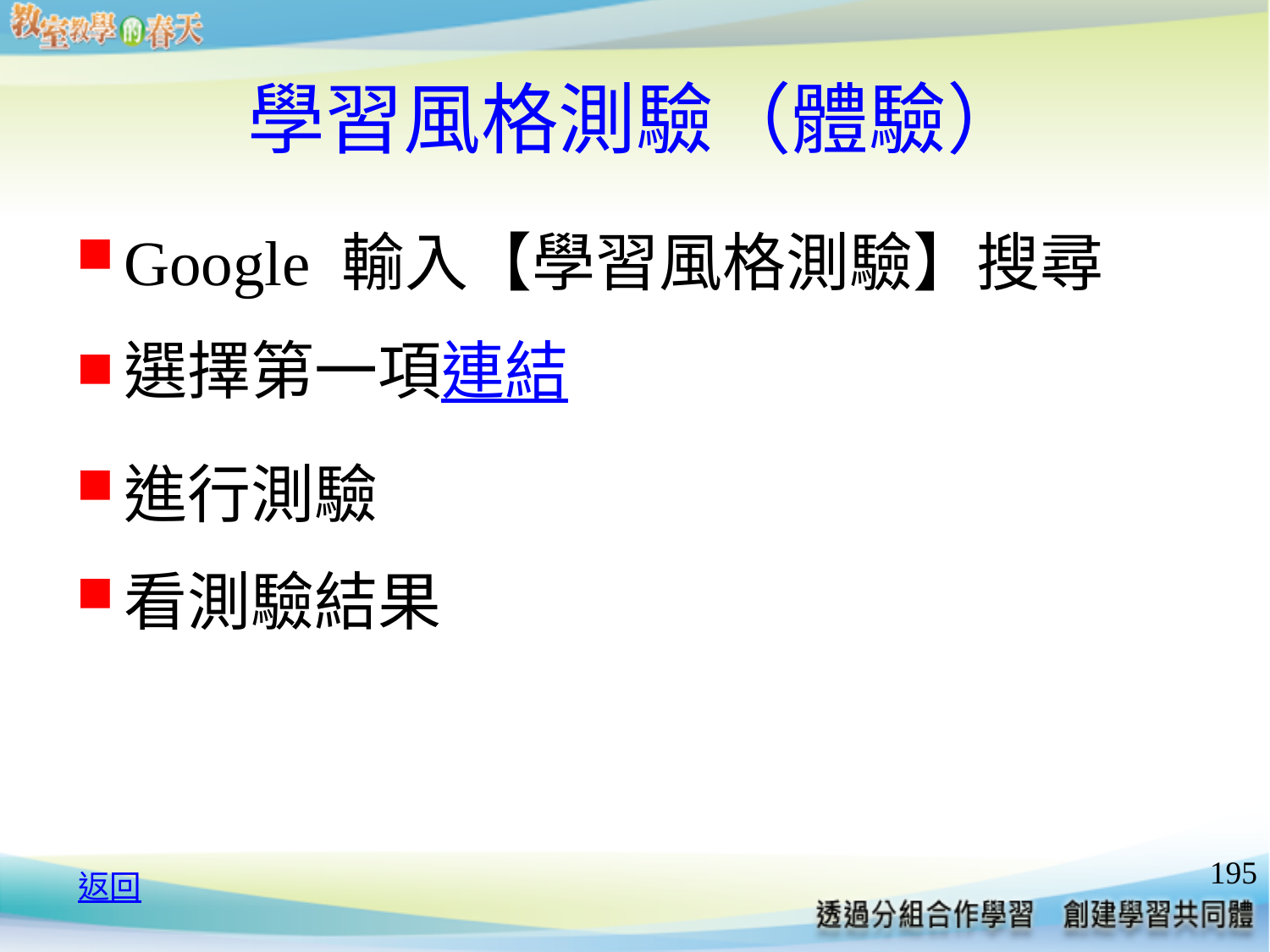

# 學習風格測驗（體驗）
Google 輸入【學習風格測驗】搜尋
選擇第一項連結
進行測驗
看測驗結果

195
返回